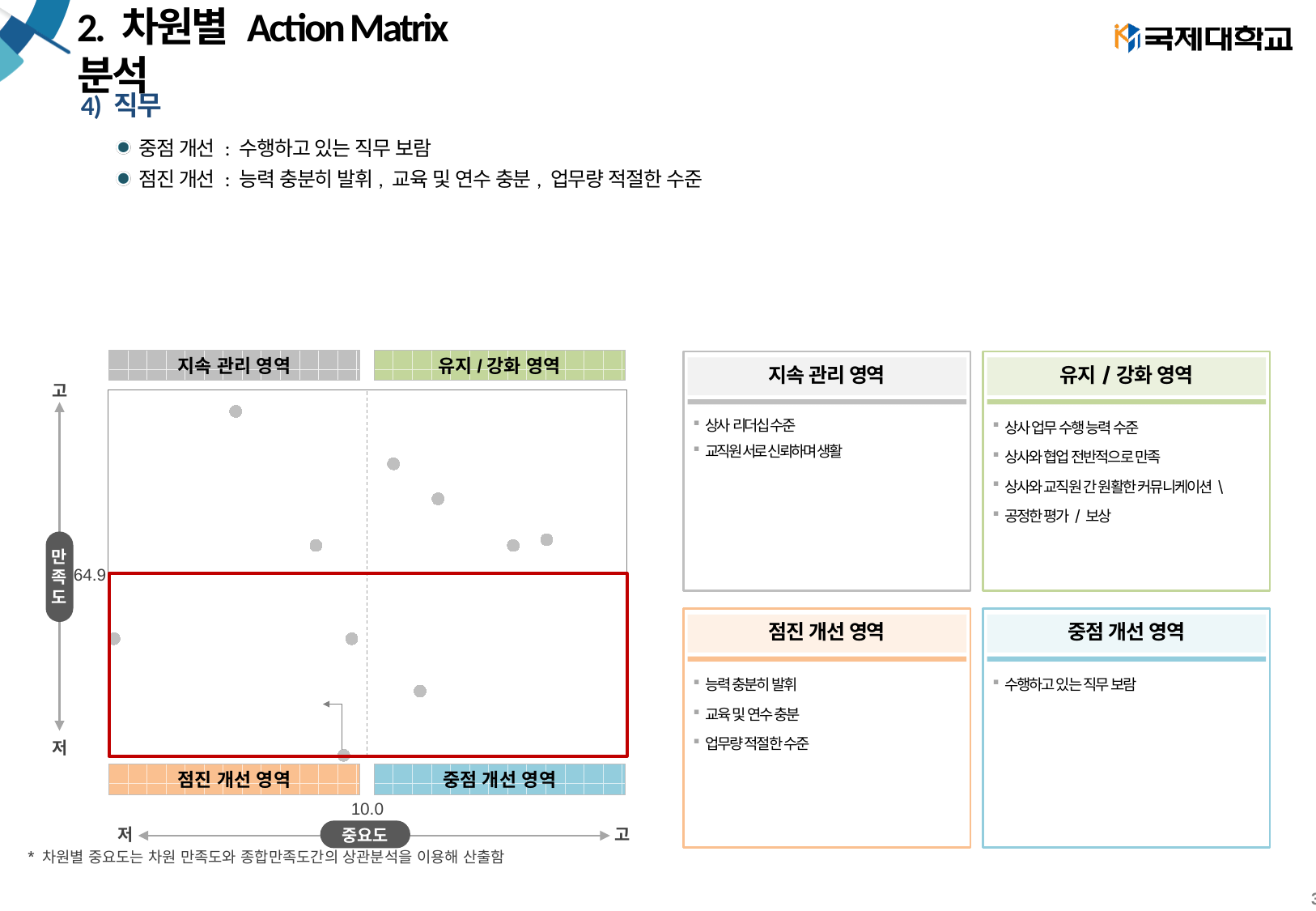

# 2. 차원별 Action Matrix 분석
4) 직무
중점 개선 : 수행하고 있는 직무 보람
점진 개선 : 능력 충분히 발휘, 교육 및 연수 충분, 업무량 적절한 수준

### Chart

| Category | Y축 |
|---|---|
지속 관리 영역
유지/강화 영역

지속 관리 영역

유지/강화 영역

고
만
족
도
저
상사  리더십 수준
교직원 서로 신뢰하며 생활
상사 업무 수행 능력 수준
상사와 협업 전반적으로 만족
상사와 교직원 간 원활한 커뮤니케이션\
공정한 평가/보상
64.9

점진 개선 영역

중점 개선 영역

능력 충분히 발휘
교육 및 연수 충분
업무량 적절한 수준
수행하고 있는 직무 보람

점진 개선 영역
중점 개선 영역
10.0
중요도
저
고
* 차원별 중요도는 차원 만족도와 종합만족도간의 상관분석을 이용해 산출함